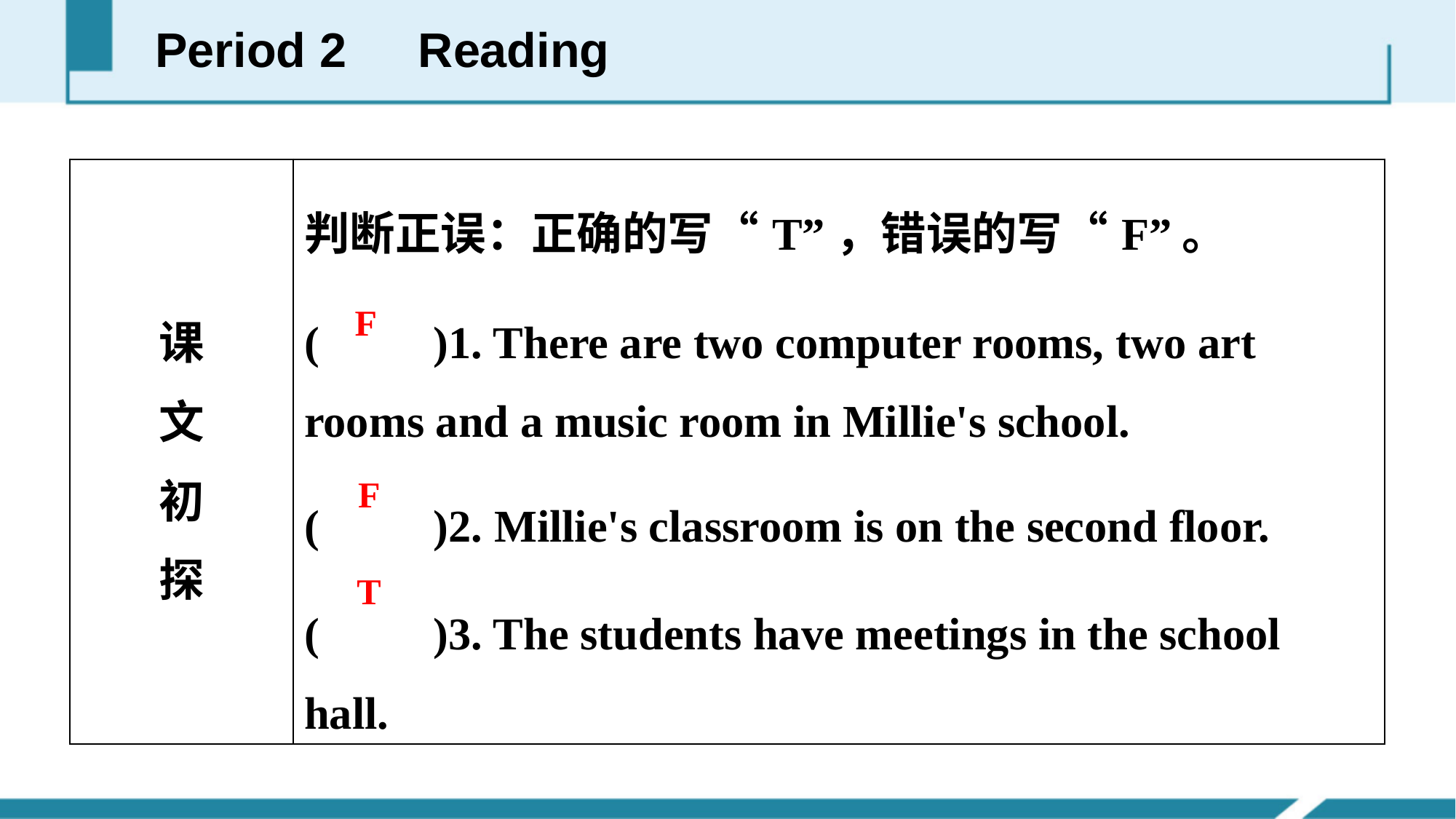

Period 2　Reading
| 课 文 初 探 | 判断正误：正确的写“T”，错误的写“F”。 (　　)1. There are two computer rooms, two art rooms and a music room in Millie's school. (　　)2. Millie's classroom is on the second floor. (　　)3. The students have meetings in the school hall. |
| --- | --- |
F

F
T